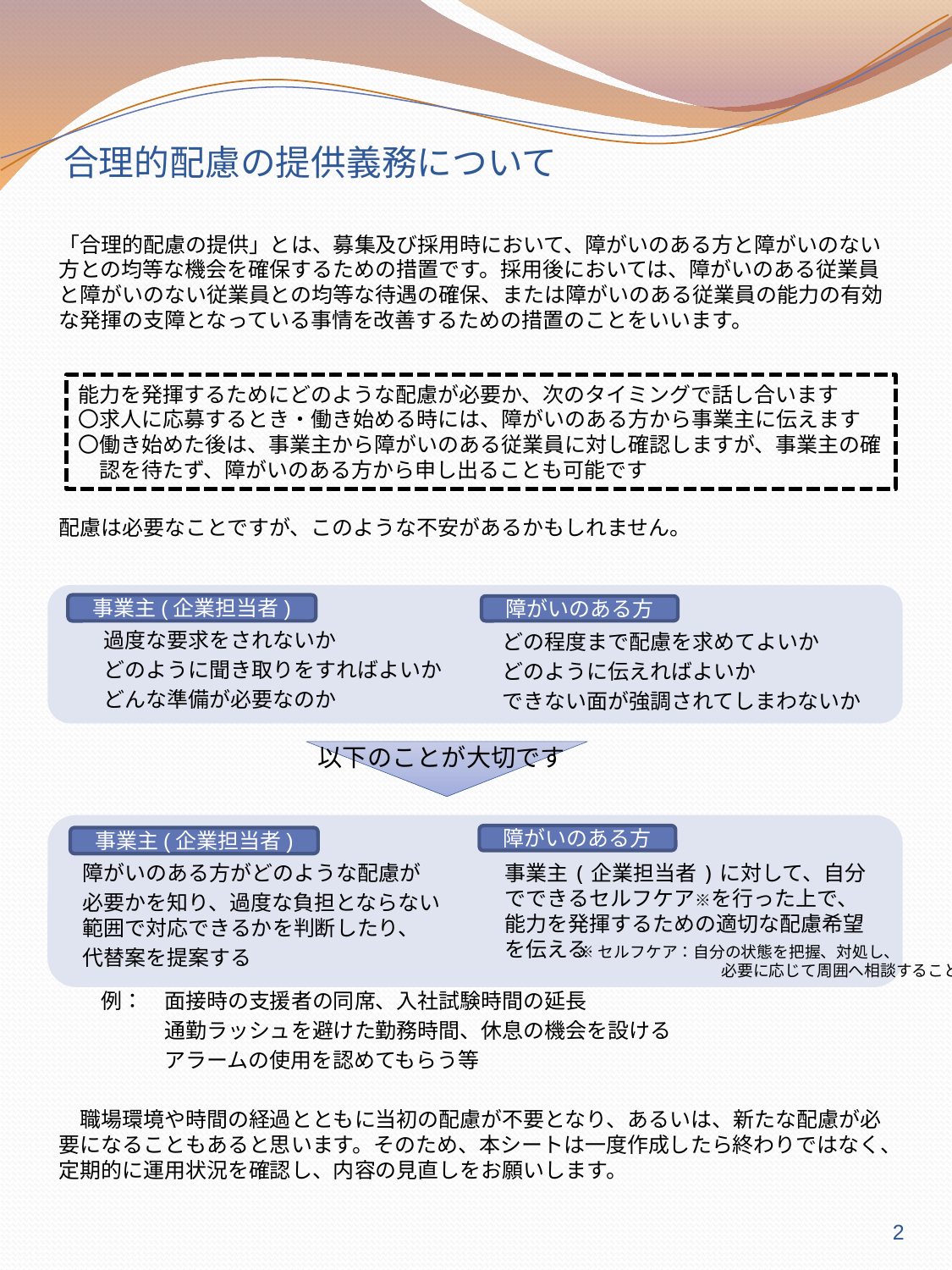

合理的配慮の提供義務について
「合理的配慮の提供」とは、募集及び採用時において、障がいのある方と障がいのない方との均等な機会を確保するための措置です。採用後においては、障がいのある従業員と障がいのない従業員との均等な待遇の確保、または障がいのある従業員の能力の有効な発揮の支障となっている事情を改善するための措置のことをいいます。

配慮は必要なことですが、このような不安があるかもしれません。

　　例：　面接時の支援者の同席、入社試験時間の延長
　　　　　通勤ラッシュを避けた勤務時間、休息の機会を設ける
　　　　　アラームの使用を認めてもらう等

　職場環境や時間の経過とともに当初の配慮が不要となり、あるいは、新たな配慮が必要になることもあると思います。そのため、本シートは一度作成したら終わりではなく、定期的に運用状況を確認し、内容の見直しをお願いします。
能力を発揮するためにどのような配慮が必要か、次のタイミングで話し合います
〇求人に応募するとき・働き始める時には、障がいのある方から事業主に伝えます
〇働き始めた後は、事業主から障がいのある従業員に対し確認しますが、事業主の確
　認を待たず、障がいのある方から申し出ることも可能です

事業主(企業担当者)
障がいのある方
　過度な要求をされないか
　どのように聞き取りをすればよいか
　どんな準備が必要なのか

　どの程度まで配慮を求めてよいか
　どのように伝えればよいか
　できない面が強調されてしまわないか
以下のことが大切です

障がいのある方
障がいのある方がどのような配慮が
必要かを知り、過度な負担とならない範囲で対応できるかを判断したり、
代替案を提案する
事業主(企業担当者)に対して、自分でできるセルフケア※を行った上で、能力を発揮するための適切な配慮希望を伝える
事業主(企業担当者)
※セルフケア：自分の状態を把握、対処し、
　　　　　　　　　必要に応じて周囲へ相談すること
2